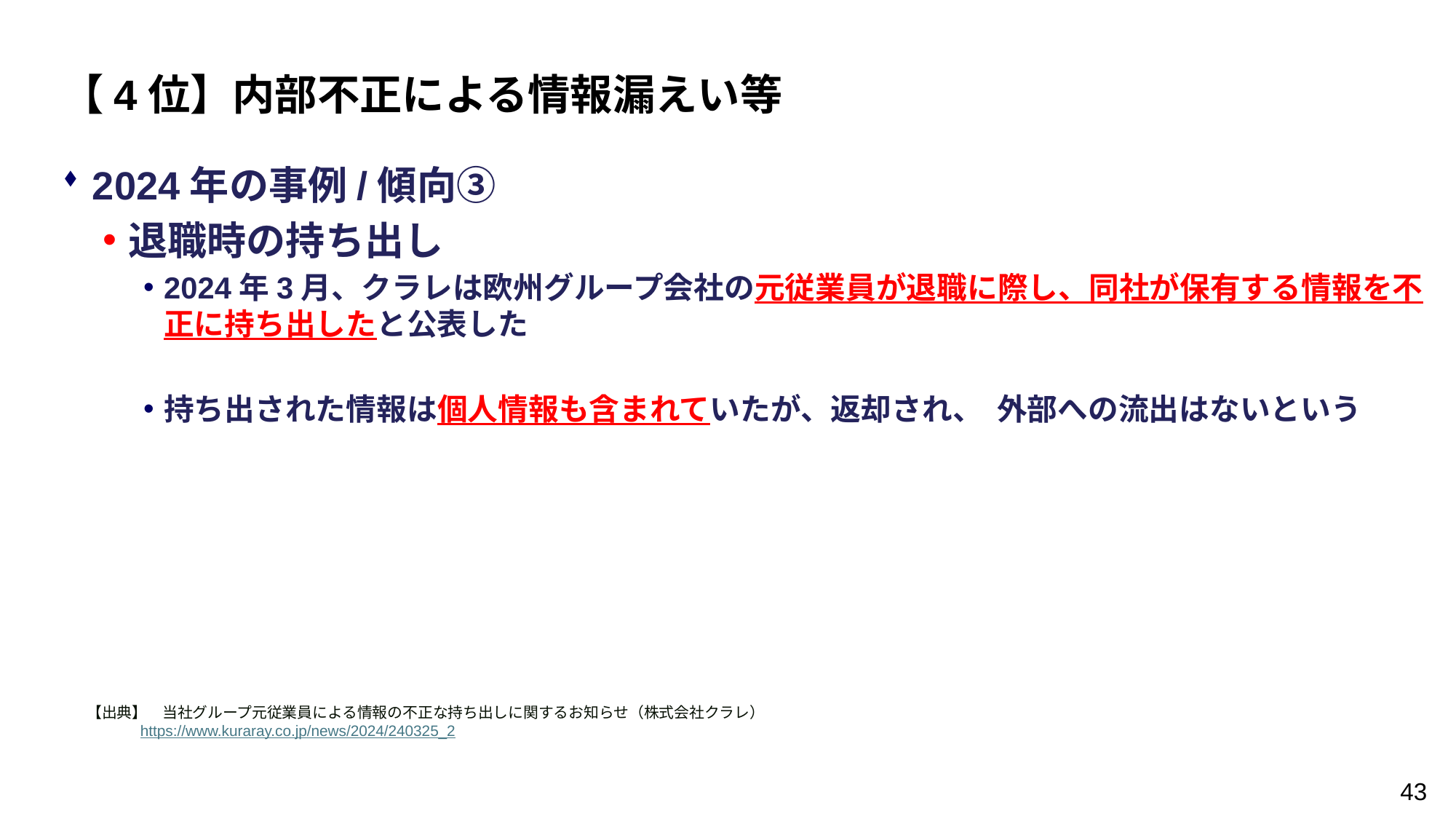

【4位】内部不正による情報漏えい等
2024年の事例/傾向③
退職時の持ち出し
2024年3月、クラレは欧州グループ会社の元従業員が退職に際し、同社が保有する情報を不正に持ち出したと公表した

持ち出された情報は個人情報も含まれていたが、返却され、  外部への流出はないという
【出典】　当社グループ元従業員による情報の不正な持ち出しに関するお知らせ（株式会社クラレ）
         　https://www.kuraray.co.jp/news/2024/240325_2
43